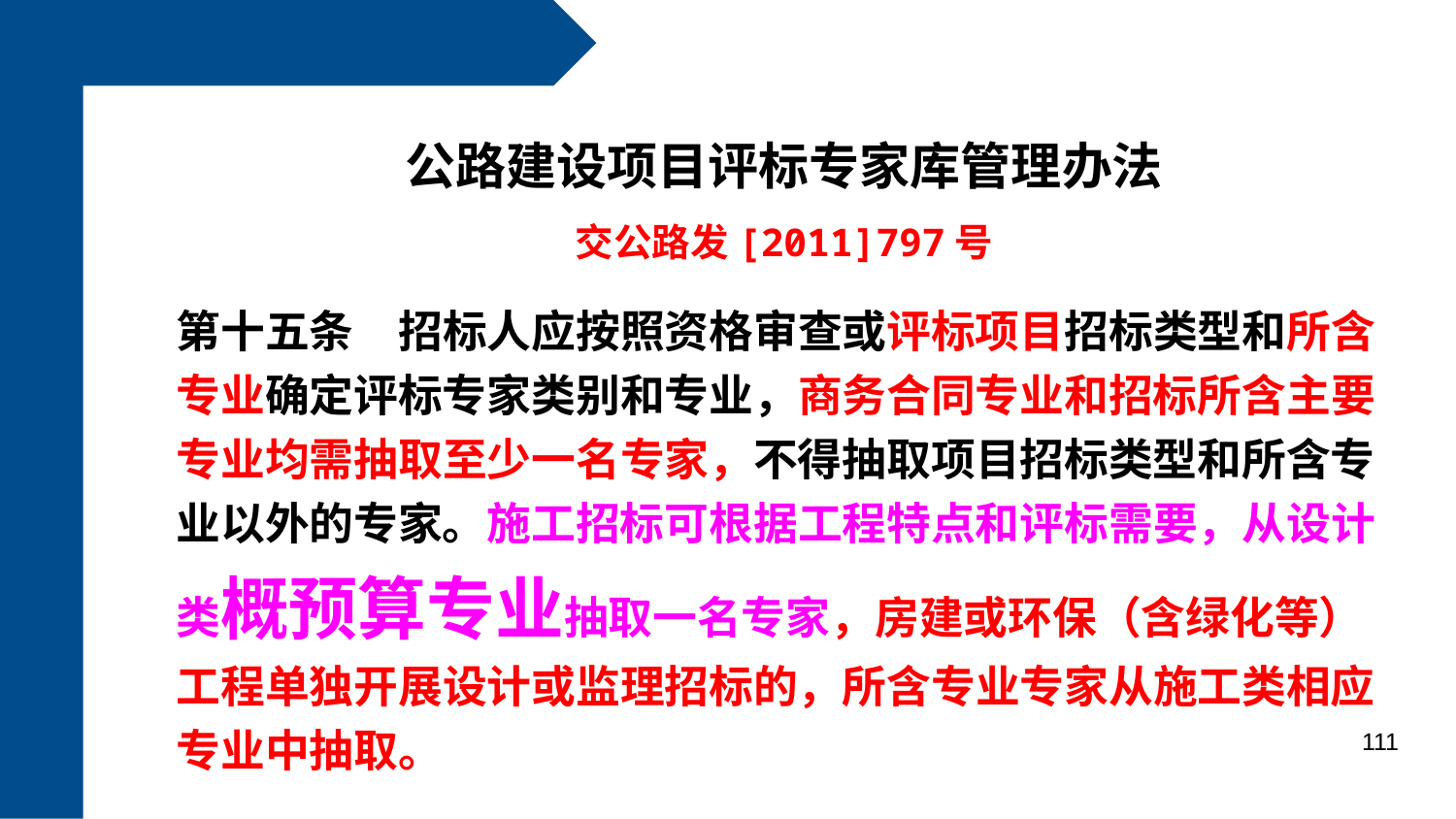

第二章 招标
《公路建设项目评标专家库管理办法》
交公路发[2011]797号
第十五条　招标人应按照资格审查或评标项目招标类型和所含专业确定评标专家类别和专业，商务合同专业和招标所含主要专业均需抽取至少一名专家，不得抽取项目招标类型和所含专业以外的专家。施工招标可根据工程特点和评标需要，从设计类概预算专业抽取一名专家，房建或环保（含绿化等）工程单独开展设计或监理招标的，所含专业专家从施工类相应专业中抽取。
111